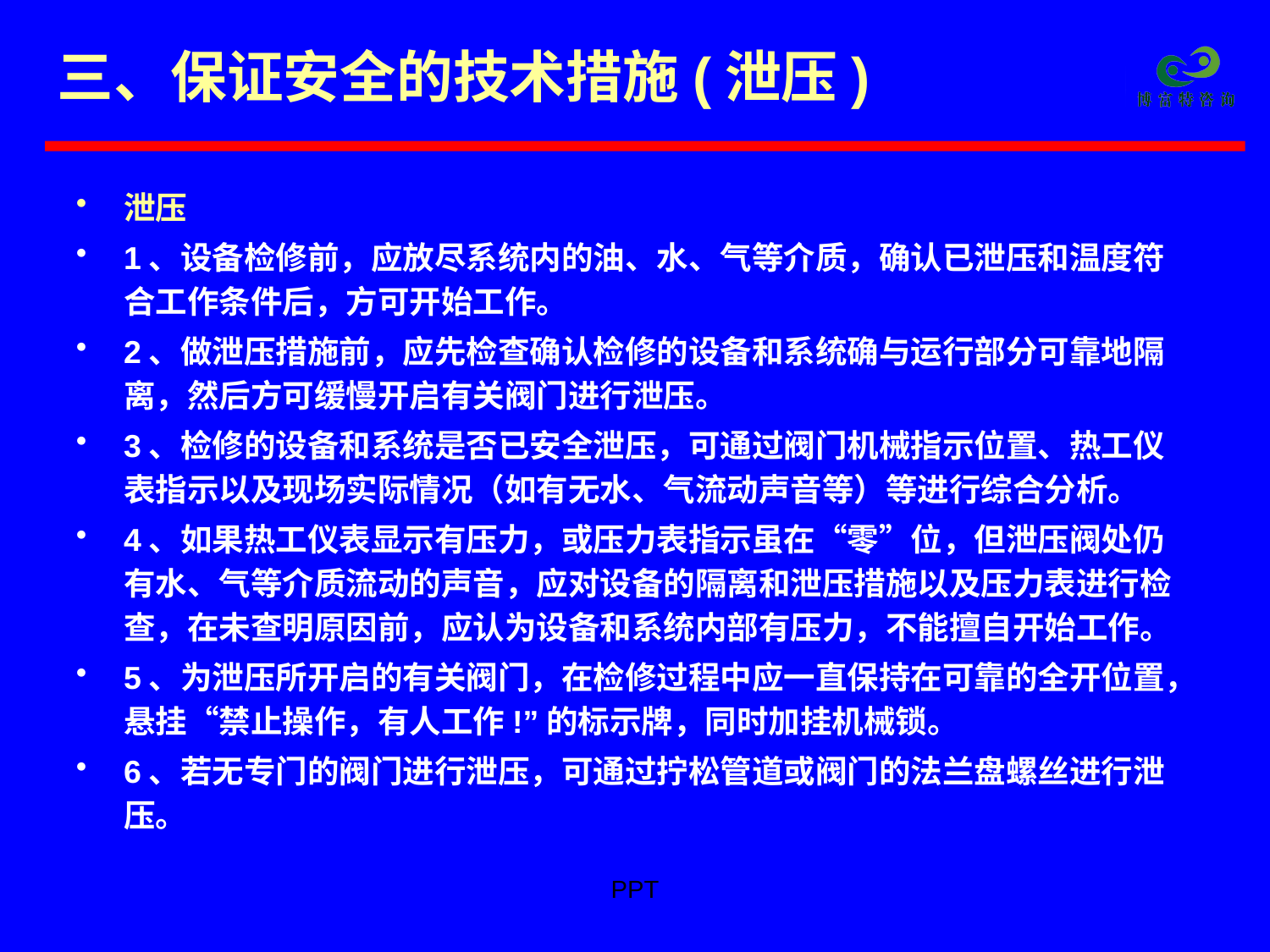

# 三、保证安全的技术措施(泄压)

泄压
1、设备检修前，应放尽系统内的油、水、气等介质，确认已泄压和温度符合工作条件后，方可开始工作。
2、做泄压措施前，应先检查确认检修的设备和系统确与运行部分可靠地隔离，然后方可缓慢开启有关阀门进行泄压。
3、检修的设备和系统是否已安全泄压，可通过阀门机械指示位置、热工仪表指示以及现场实际情况（如有无水、气流动声音等）等进行综合分析。
4、如果热工仪表显示有压力，或压力表指示虽在“零”位，但泄压阀处仍有水、气等介质流动的声音，应对设备的隔离和泄压措施以及压力表进行检查，在未查明原因前，应认为设备和系统内部有压力，不能擅自开始工作。
5、为泄压所开启的有关阀门，在检修过程中应一直保持在可靠的全开位置，悬挂“禁止操作，有人工作!”的标示牌，同时加挂机械锁。
6、若无专门的阀门进行泄压，可通过拧松管道或阀门的法兰盘螺丝进行泄压。
PPT